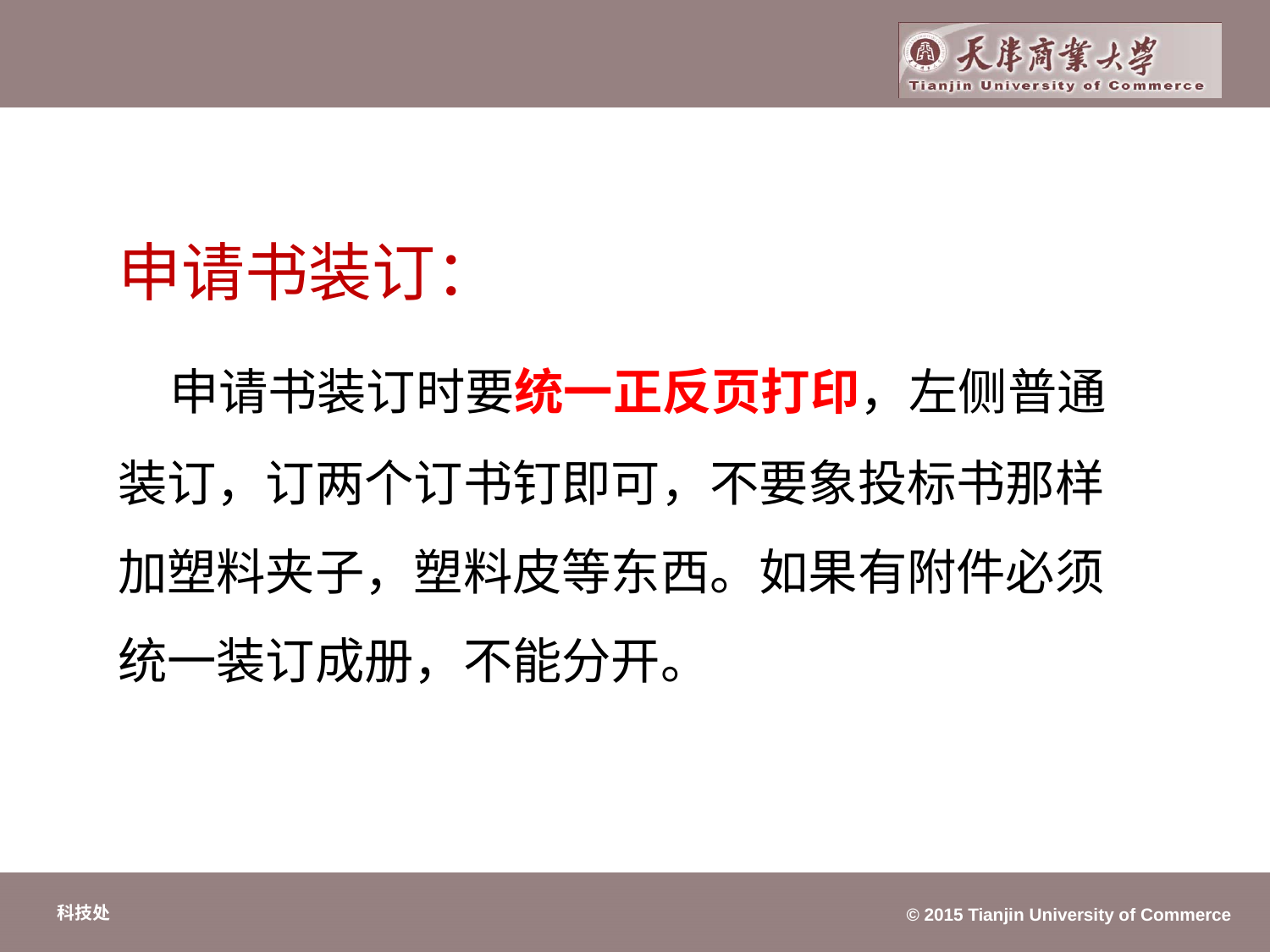

申请书装订：
   申请书装订时要统一正反页打印，左侧普通装订，订两个订书钉即可，不要象投标书那样加塑料夹子，塑料皮等东西。如果有附件必须统一装订成册，不能分开。